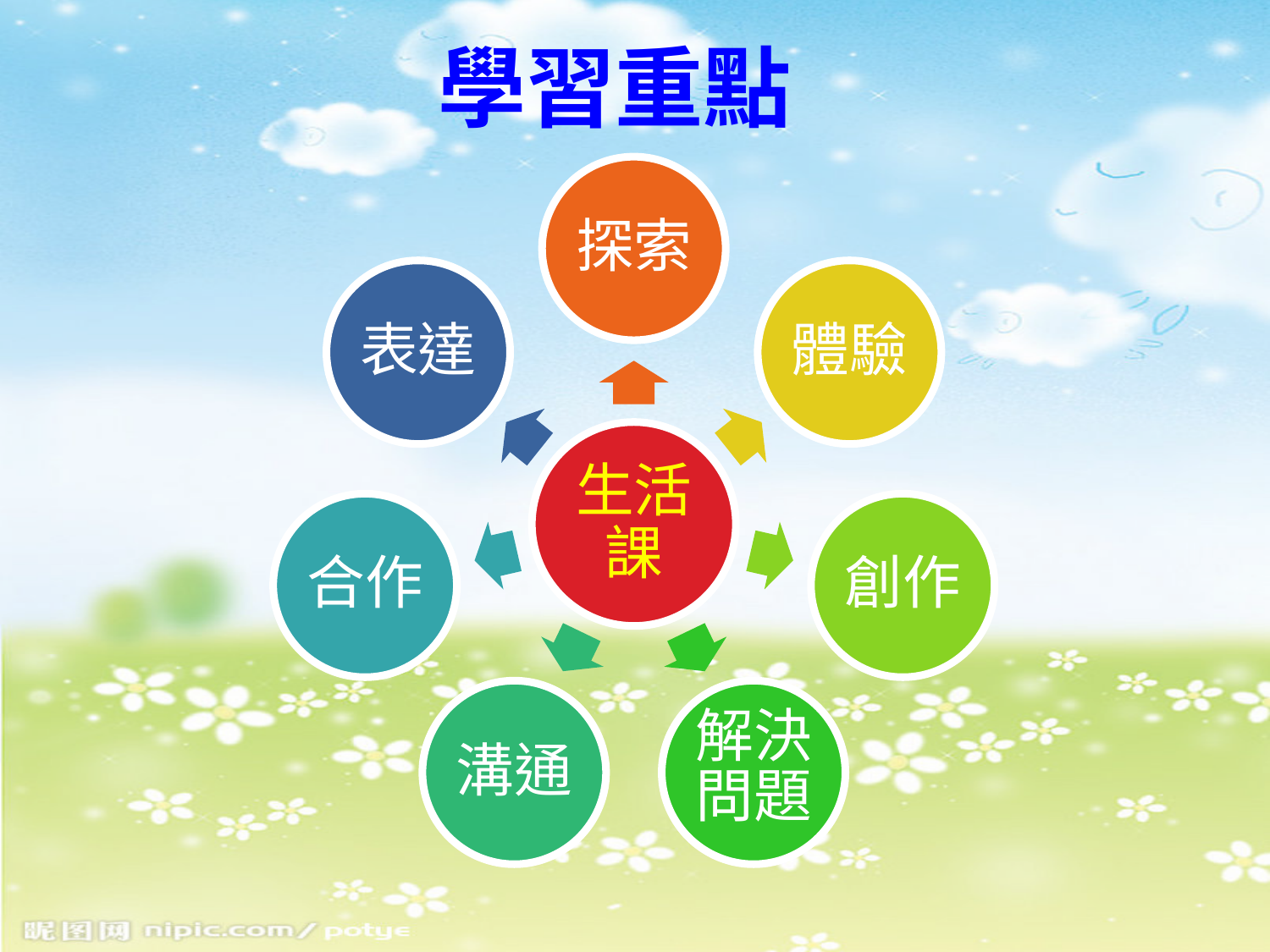

# 學習重點
生活課

探索

體驗

創作

解決
問題

溝通

合作

表達